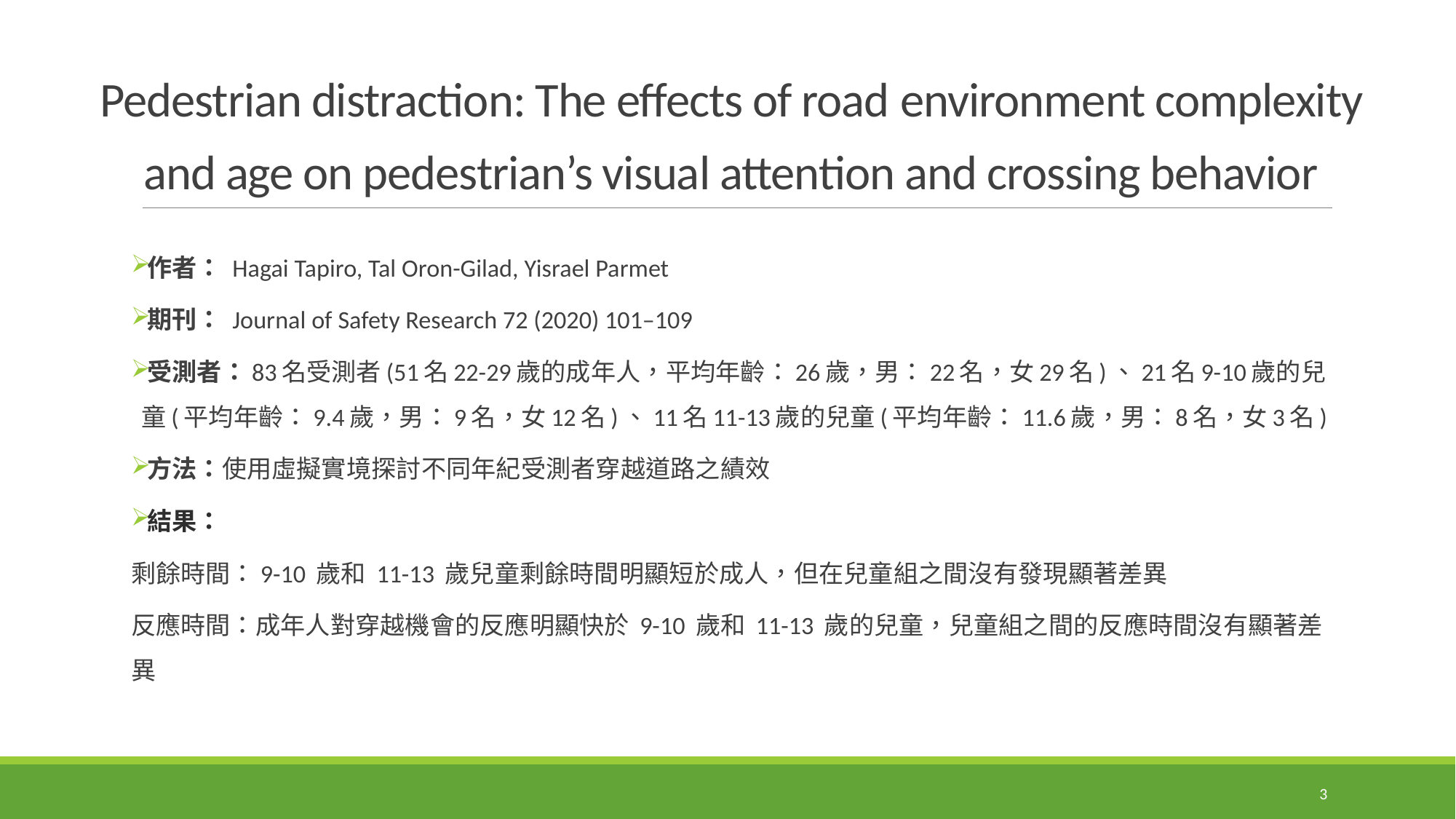

# Pedestrian distraction: The effects of road environment complexity and age on pedestrian’s visual attention and crossing behavior
作者： Hagai Tapiro, Tal Oron-Gilad, Yisrael Parmet
期刊： Journal of Safety Research 72 (2020) 101–109
受測者：83名受測者(51名22-29歲的成年人，平均年齡：26歲，男：22名，女29名)、21名9-10歲的兒童(平均年齡：9.4歲，男：9名，女12名)、11名11-13歲的兒童(平均年齡：11.6歲，男：8名，女3名)
方法：使用虛擬實境探討不同年紀受測者穿越道路之績效
結果：
剩餘時間：9-10 歲和 11-13 歲兒童剩餘時間明顯短於成人，但在兒童組之間沒有發現顯著差異
反應時間：成年人對穿越機會的反應明顯快於 9-10 歲和 11-13 歲的兒童，兒童組之間的反應時間沒有顯著差異

3